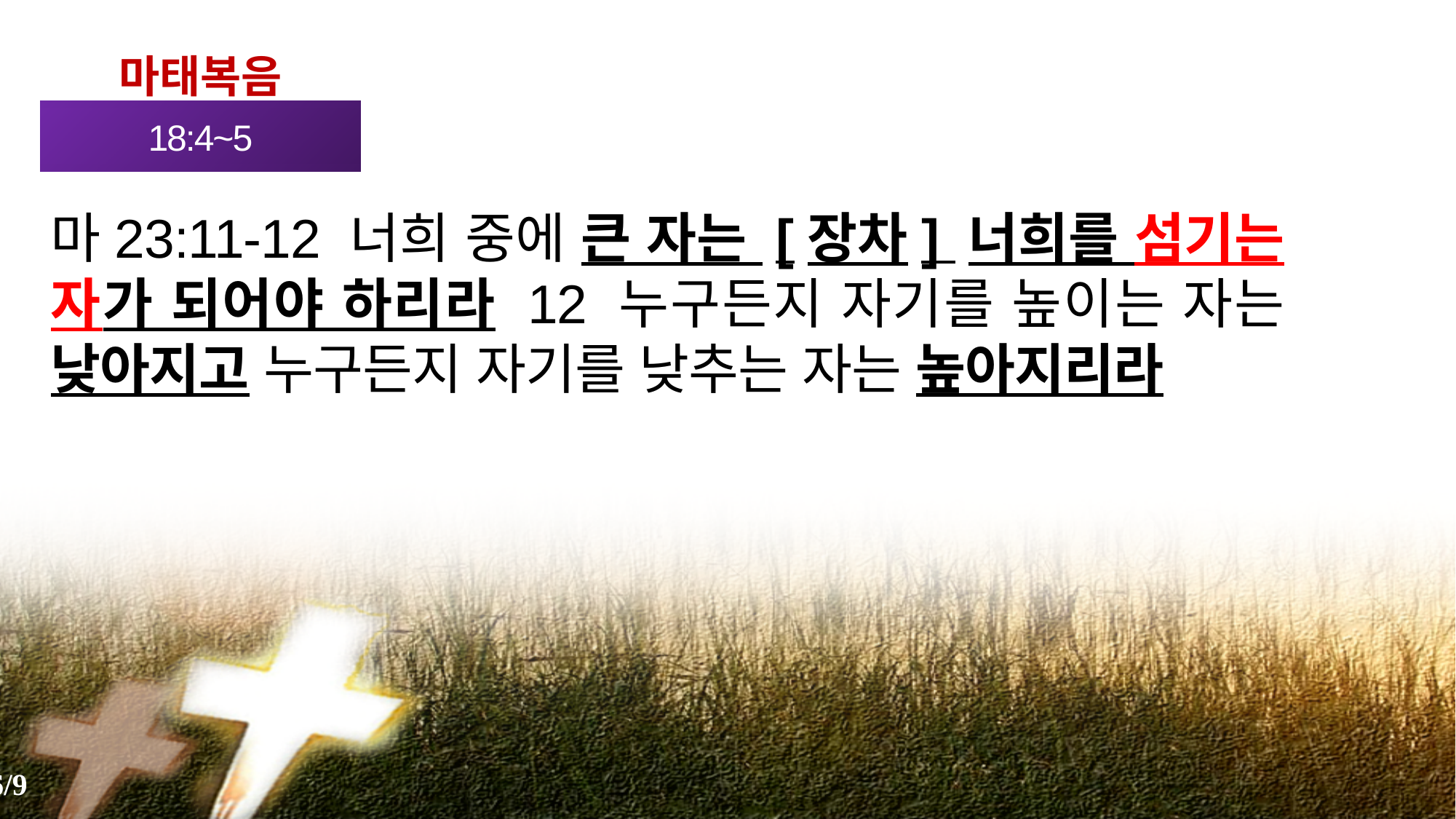

마태복음

18:4~5
마23:11-12 너희 중에 큰 자는 [장차] 너희를 섬기는 자가 되어야 하리라 12 누구든지 자기를 높이는 자는 낮아지고 누구든지 자기를 낮추는 자는 높아지리라